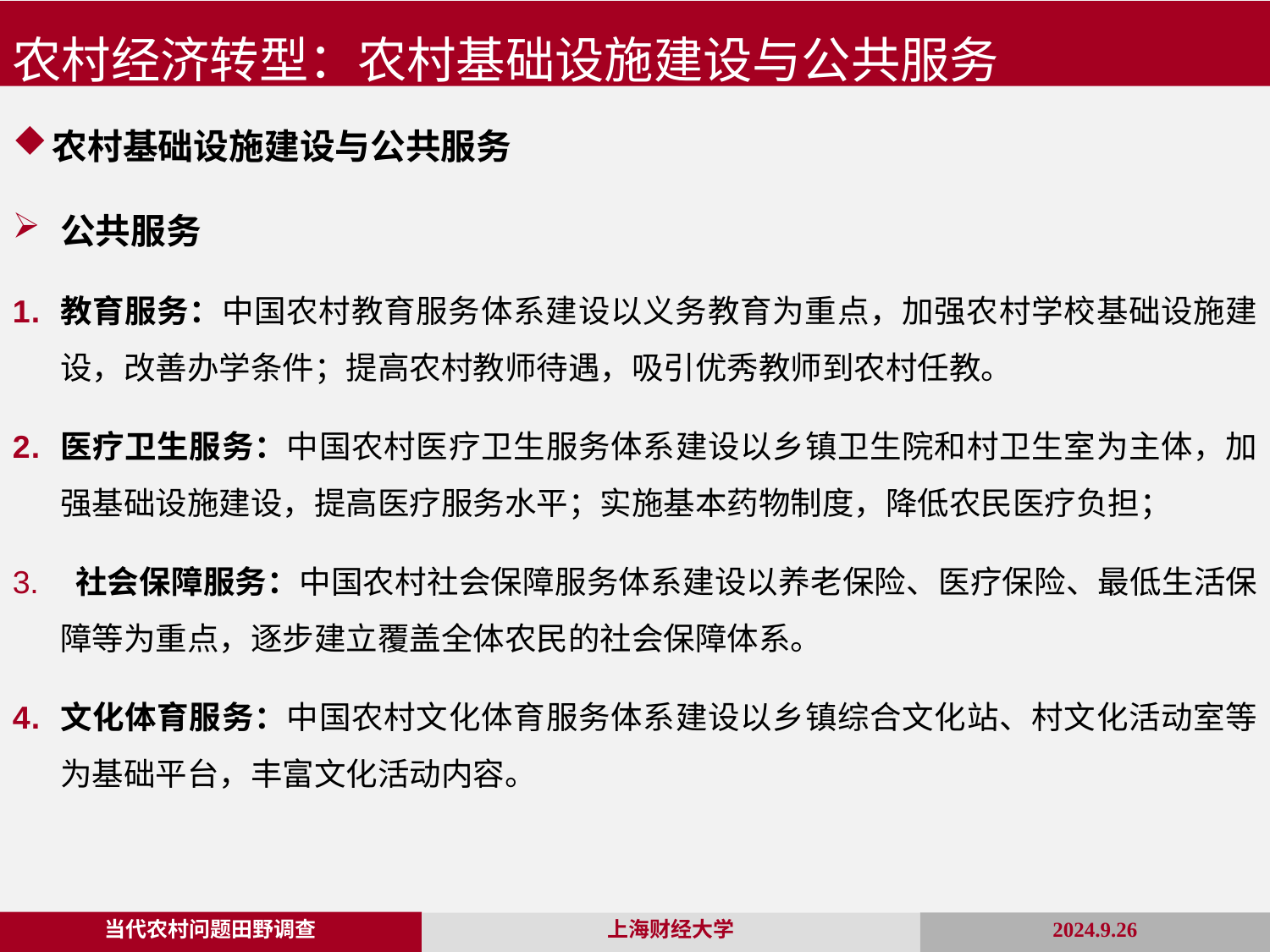

农村经济转型：农村基础设施建设与公共服务
农村基础设施建设与公共服务
公共服务
教育服务：中国农村教育服务体系建设以义务教育为重点，加强农村学校基础设施建设，改善办学条件；提高农村教师待遇，吸引优秀教师到农村任教。
医疗卫生服务：中国农村医疗卫生服务体系建设以乡镇卫生院和村卫生室为主体，加强基础设施建设，提高医疗服务水平；实施基本药物制度，降低农民医疗负担；
 社会保障服务：中国农村社会保障服务体系建设以养老保险、医疗保险、最低生活保障等为重点，逐步建立覆盖全体农民的社会保障体系。
文化体育服务：中国农村文化体育服务体系建设以乡镇综合文化站、村文化活动室等为基础平台，丰富文化活动内容。
当代农村问题田野调查
2024.9.26
上海财经大学